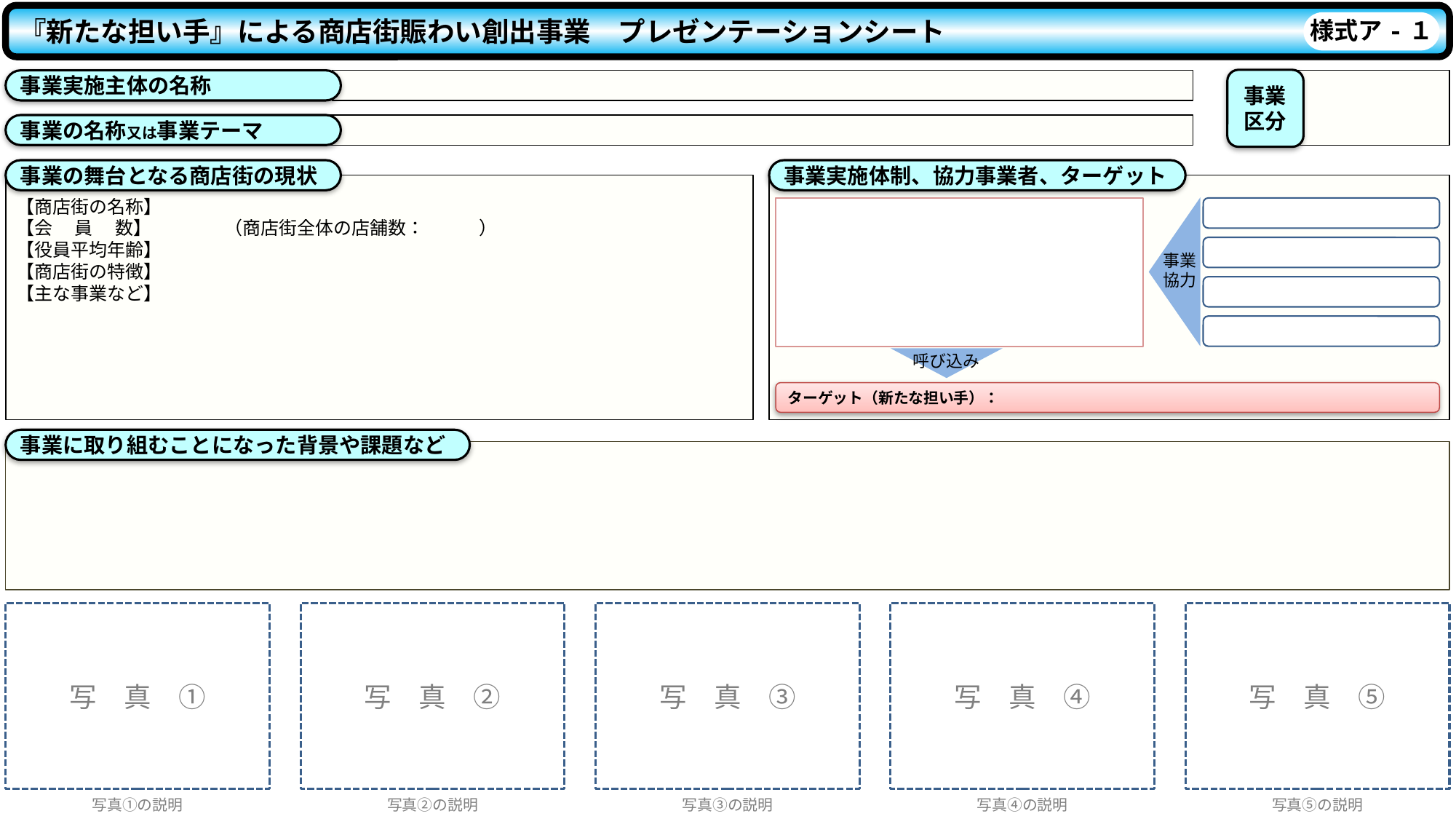

本書は、実施計画書及び交付申請書に添付して提出してください。
『新たな担い手』による商店街賑わい創出事業　プレゼンテーションシート
様式ア-１
事業
区分

事業実施主体の名称

事業の名称又は事業テーマ

事業の舞台となる商店街の現状
事業実施体制、協力事業者、ターゲット

【商店街の名称】
【会　 員 　数】　　　　（商店街全体の店舗数：　　　）
【役員平均年齢】
【商店街の特徴】
【主な事業など】

事業
協力

呼び込み

ターゲット（新たな担い手）：
事業に取り組むことになった背景や課題など

①当該事業や商店街の状況がわかる写真の添付をお願いします。
②併せて写真の下に当該写真の簡単な説明（１行程度）の記載をお願いします。

写　真　①
写　真　②
写　真　③
写　真　④
写　真　⑤
写真①の説明
写真②の説明
写真③の説明
写真④の説明
写真⑤の説明